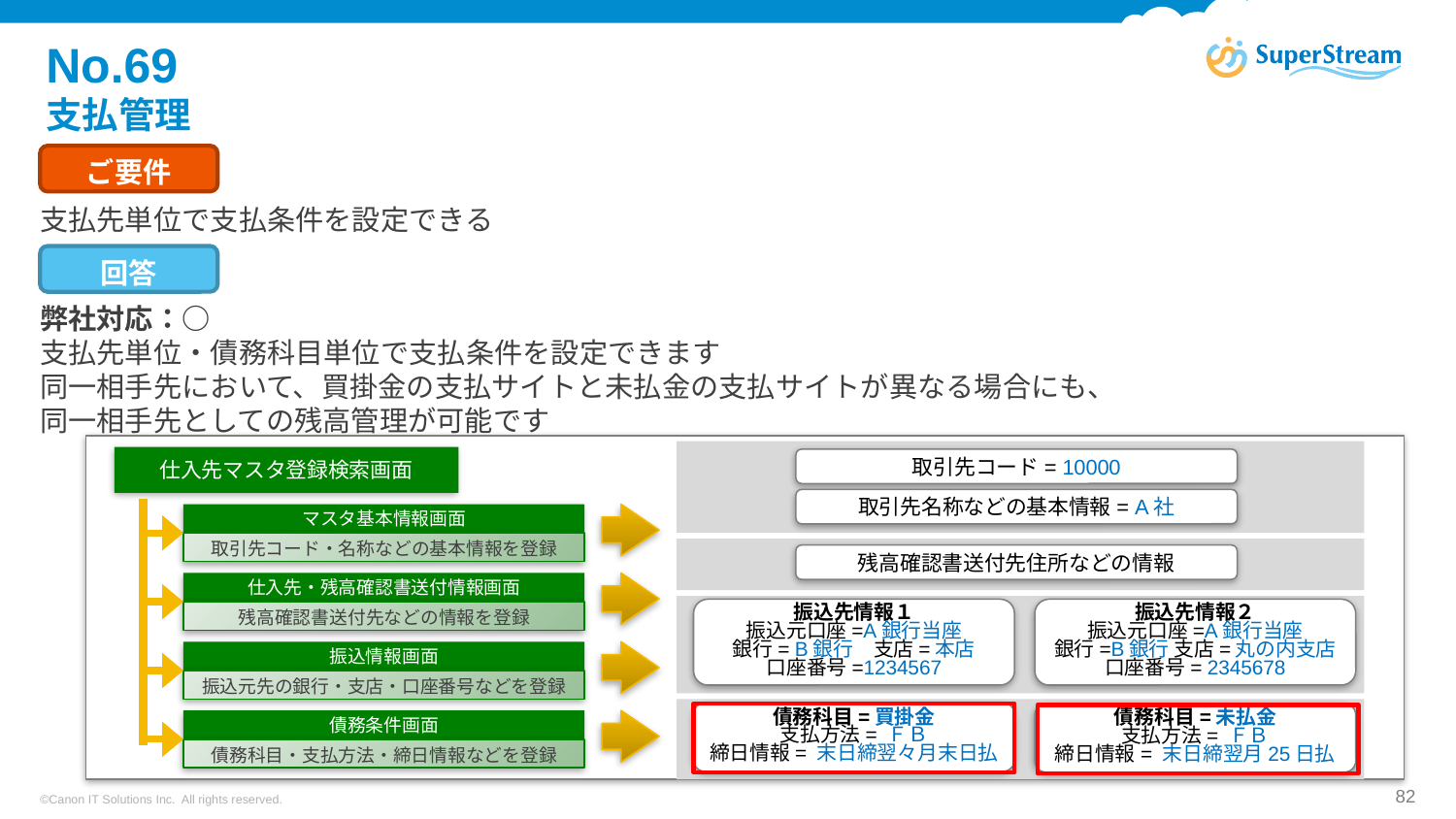

# No.69 支払管理
ご要件
支払先単位で支払条件を設定できる
回答
弊社対応：○
支払先単位・債務科目単位で支払条件を設定できます
同一相手先において、買掛金の支払サイトと未払金の支払サイトが異なる場合にも、
同一相手先としての残高管理が可能です

取引先コード= 10000
取引先名称などの基本情報= A社
仕入先マスタ登録検索画面
マスタ基本情報画面
取引先コード・名称などの基本情報を登録

残高確認書送付先住所などの情報
仕入先・残高確認書送付情報画面
残高確認書送付先などの情報を登録

振込先情報１
振込元口座=A銀行当座
銀行= B銀行　支店=本店
口座番号=1234567
振込先情報２
振込元口座=A銀行当座
銀行=B銀行 支店=丸の内支店
口座番号= 2345678
振込情報画面
振込元先の銀行・支店・口座番号などを登録

債務科目=買掛金
支払方法= ＦＢ
締日情報= 末日締翌々月末日払
債務科目=未払金
支払方法= ＦＢ
締日情報= 末日締翌月25日払

債務条件画面
債務科目・支払方法・締日情報などを登録

©Canon IT Solutions Inc.  All rights reserved.
82